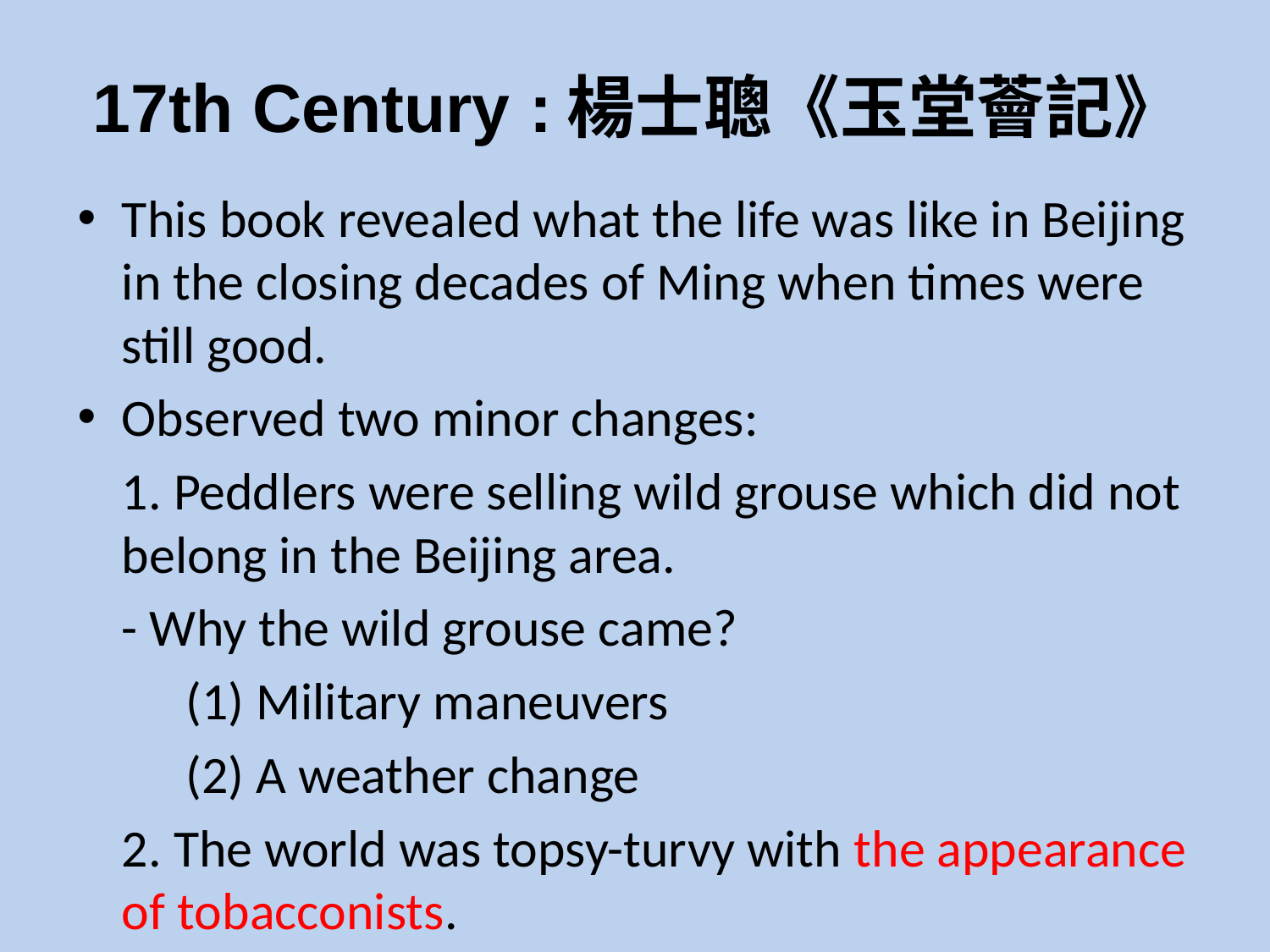

# 17th Century :楊士聰《玉堂薈記》
This book revealed what the life was like in Beijing in the closing decades of Ming when times were still good.
Observed two minor changes:
	1. Peddlers were selling wild grouse which did not belong in the Beijing area.
		- Why the wild grouse came?
		　(1) Military maneuvers
		　(2) A weather change
	2. The world was topsy-turvy with the appearance of tobacconists.